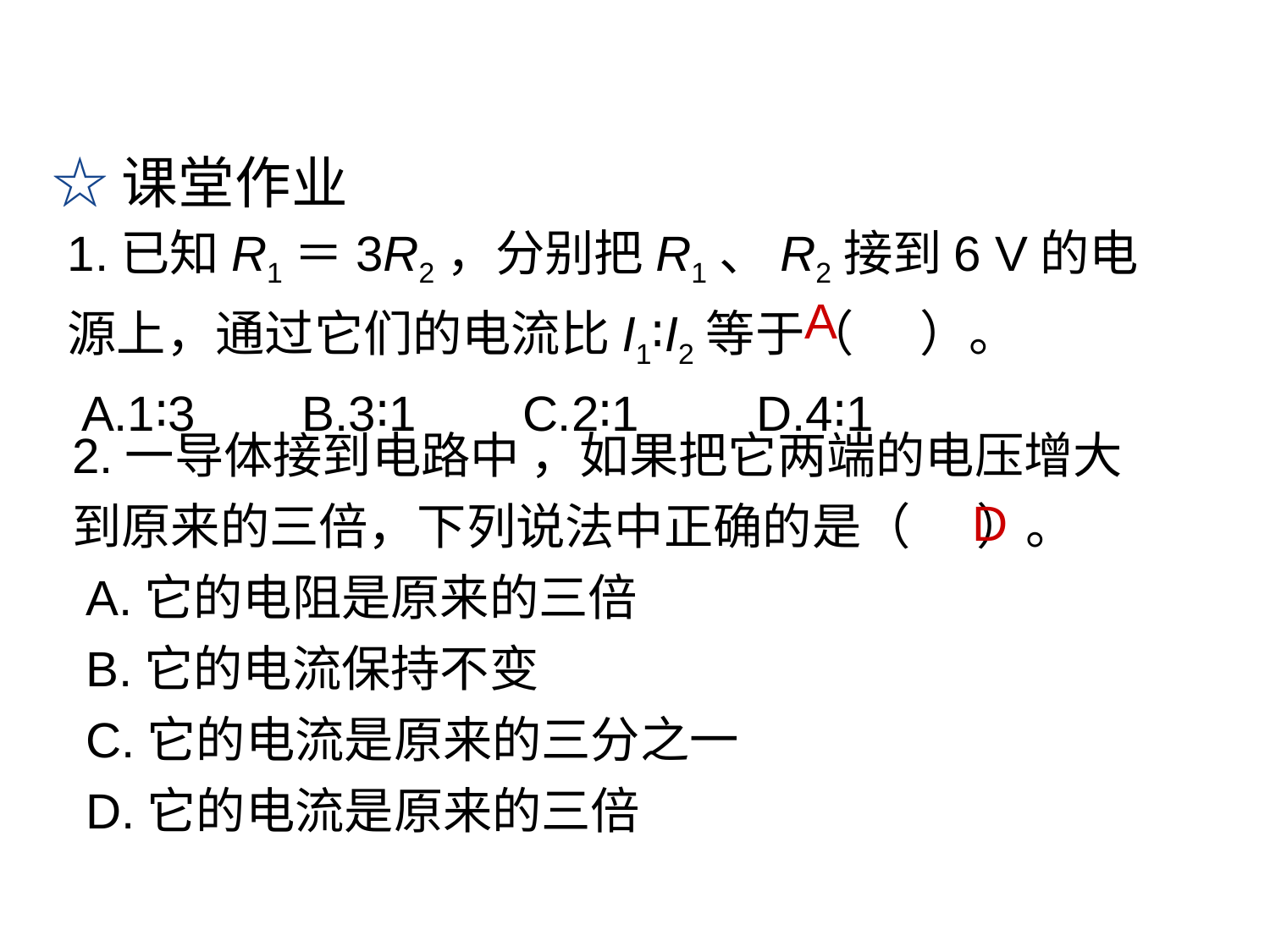

☆课堂作业
1.已知R1＝3R2，分别把R1、R2接到6 V的电源上，通过它们的电流比I1∶I2等于（      ）。
 A.1∶3　   B.3∶1　   C.2∶1　    D.4∶1
A
2.一导体接到电路中 ，如果把它两端的电压增大到原来的三倍，下列说法中正确的是（      ）。
 A.它的电阻是原来的三倍
 B.它的电流保持不变
 C.它的电流是原来的三分之一
 D.它的电流是原来的三倍
D